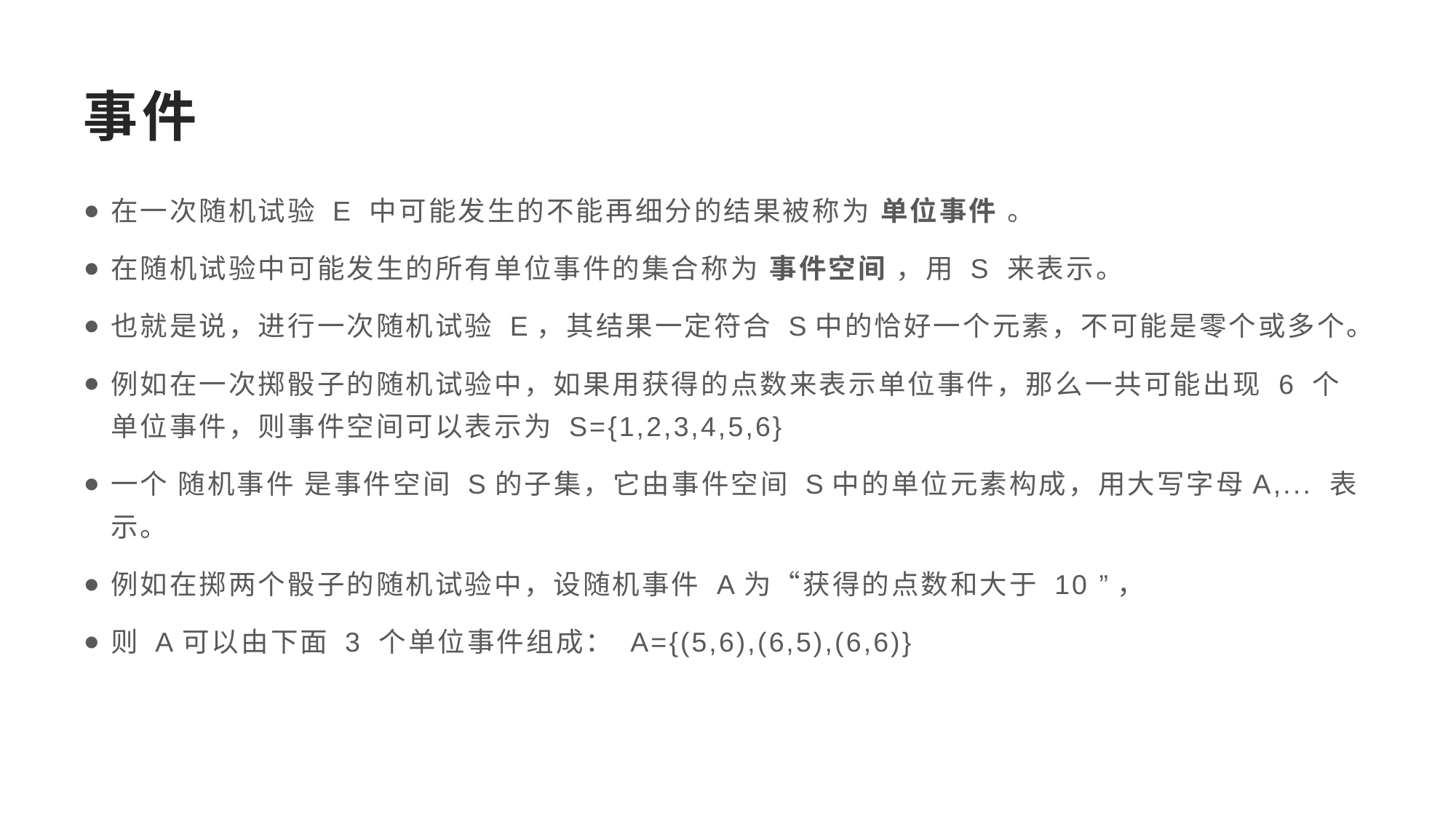

# 事件
在一次随机试验 E 中可能发生的不能再细分的结果被称为 单位事件 。
在随机试验中可能发生的所有单位事件的集合称为 事件空间 ，用 S 来表示。
也就是说，进行一次随机试验 E，其结果一定符合 S中的恰好一个元素，不可能是零个或多个。
例如在一次掷骰子的随机试验中，如果用获得的点数来表示单位事件，那么一共可能出现 6 个单位事件，则事件空间可以表示为 S={1,2,3,4,5,6}
一个 随机事件 是事件空间 S的子集，它由事件空间 S中的单位元素构成，用大写字母A,... 表示。
例如在掷两个骰子的随机试验中，设随机事件 A为“获得的点数和大于 10 ”，
则 A可以由下面 3 个单位事件组成： A={(5,6),(6,5),(6,6)}